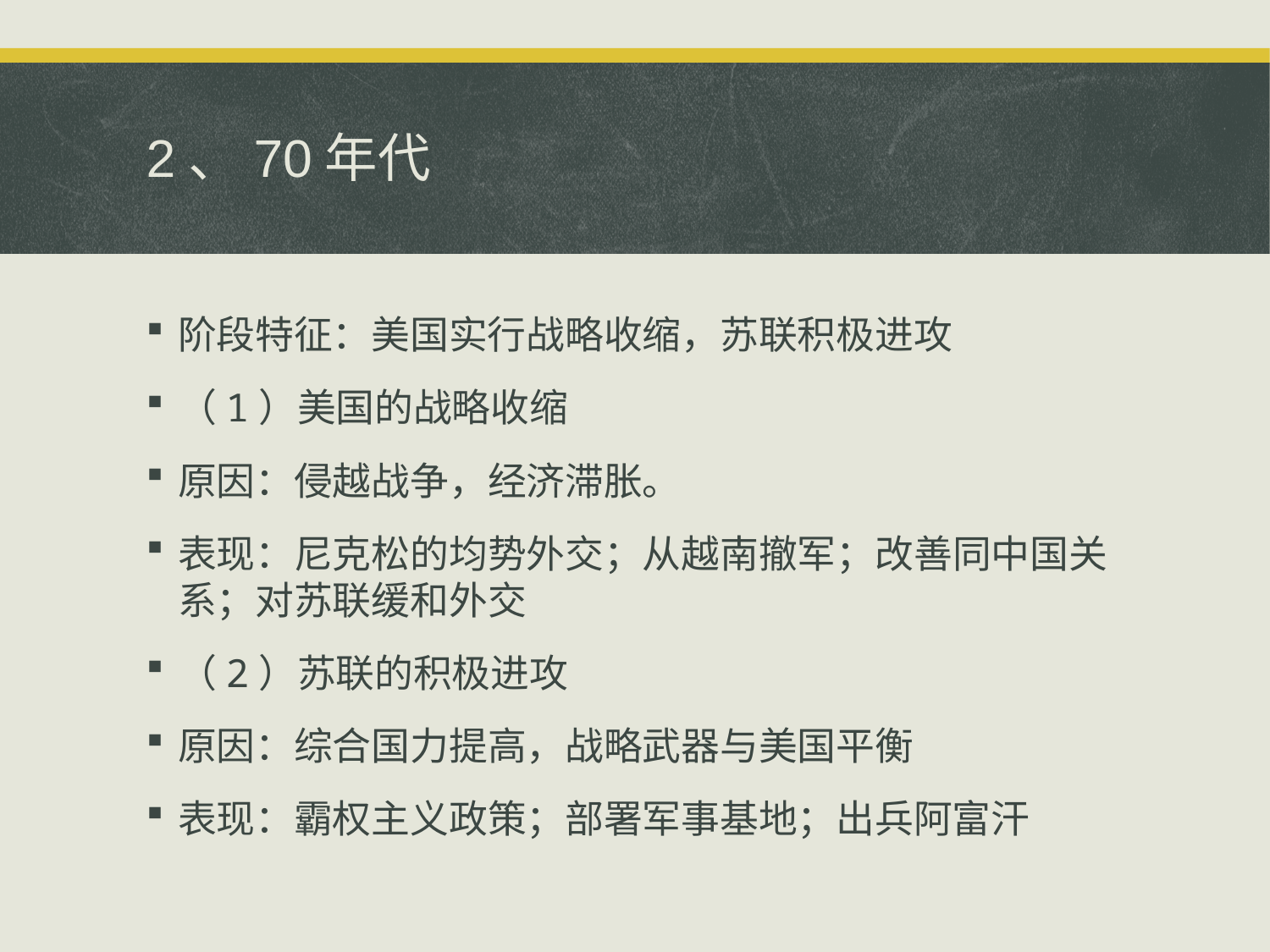

# 2、70年代
阶段特征：美国实行战略收缩，苏联积极进攻
（1）美国的战略收缩
原因：侵越战争，经济滞胀。
表现：尼克松的均势外交；从越南撤军；改善同中国关系；对苏联缓和外交
（2）苏联的积极进攻
原因：综合国力提高，战略武器与美国平衡
表现：霸权主义政策；部署军事基地；出兵阿富汗